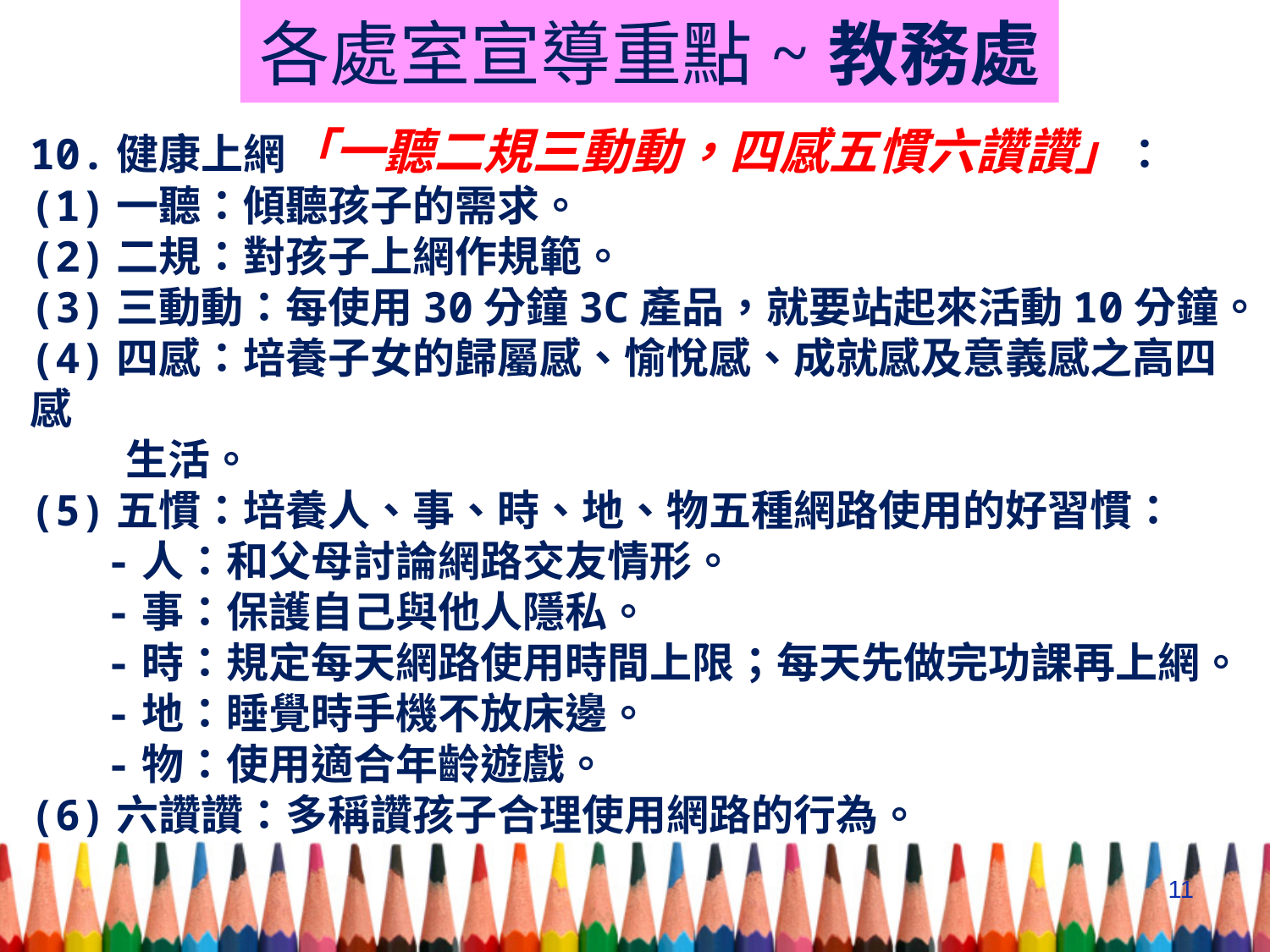

# 各處室宣導重點~教務處
10.健康上網「一聽二規三動動，四感五慣六讚讚」：
(1)一聽：傾聽孩子的需求。
(2)二規：對孩子上網作規範。
(3)三動動：每使用30分鐘3C產品，就要站起來活動10分鐘。
(4)四感：培養子女的歸屬感、愉悅感、成就感及意義感之高四感
         生活。
(5)五慣：培養人、事、時、地、物五種網路使用的好習慣：
   -人：和父母討論網路交友情形。
   -事：保護自己與他人隱私。
   -時：規定每天網路使用時間上限；每天先做完功課再上網。
   -地：睡覺時手機不放床邊。
   -物：使用適合年齡遊戲。
(6)六讚讚：多稱讚孩子合理使用網路的行為。

11